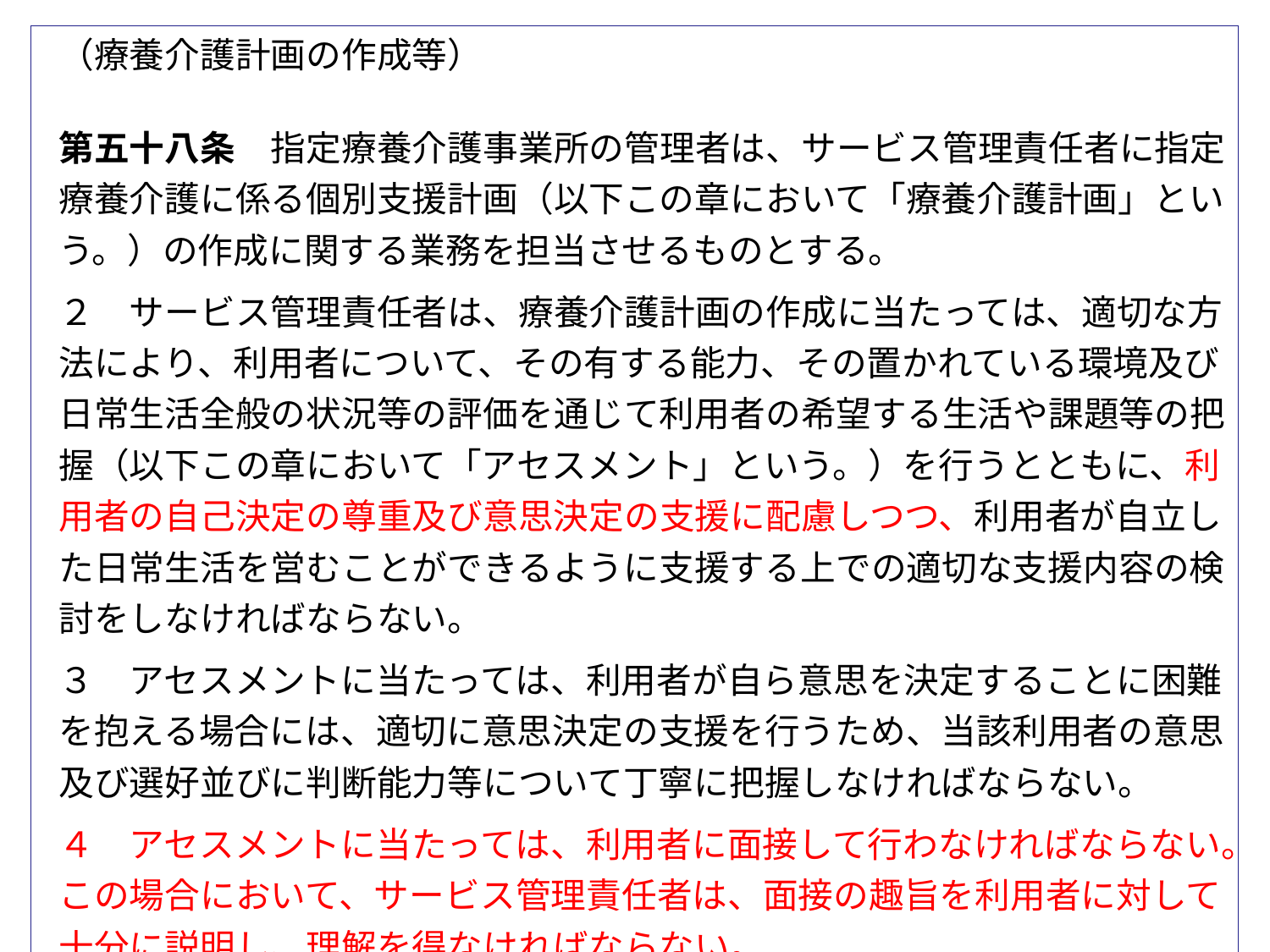

（療養介護計画の作成等）

第五十八条　指定療養介護事業所の管理者は、サービス管理責任者に指定療養介護に係る個別支援計画（以下この章において「療養介護計画」という。）の作成に関する業務を担当させるものとする。
２　サービス管理責任者は、療養介護計画の作成に当たっては、適切な方法により、利用者について、その有する能力、その置かれている環境及び日常生活全般の状況等の評価を通じて利用者の希望する生活や課題等の把握（以下この章において「アセスメント」という。）を行うとともに、利用者の自己決定の尊重及び意思決定の支援に配慮しつつ、利用者が自立した日常生活を営むことができるように支援する上での適切な支援内容の検討をしなければならない。
３　アセスメントに当たっては、利用者が自ら意思を決定することに困難を抱える場合には、適切に意思決定の支援を行うため、当該利用者の意思及び選好並びに判断能力等について丁寧に把握しなければならない。
４　アセスメントに当たっては、利用者に面接して行わなければならない。この場合において、サービス管理責任者は、面接の趣旨を利用者に対して十分に説明し、理解を得なければならない。